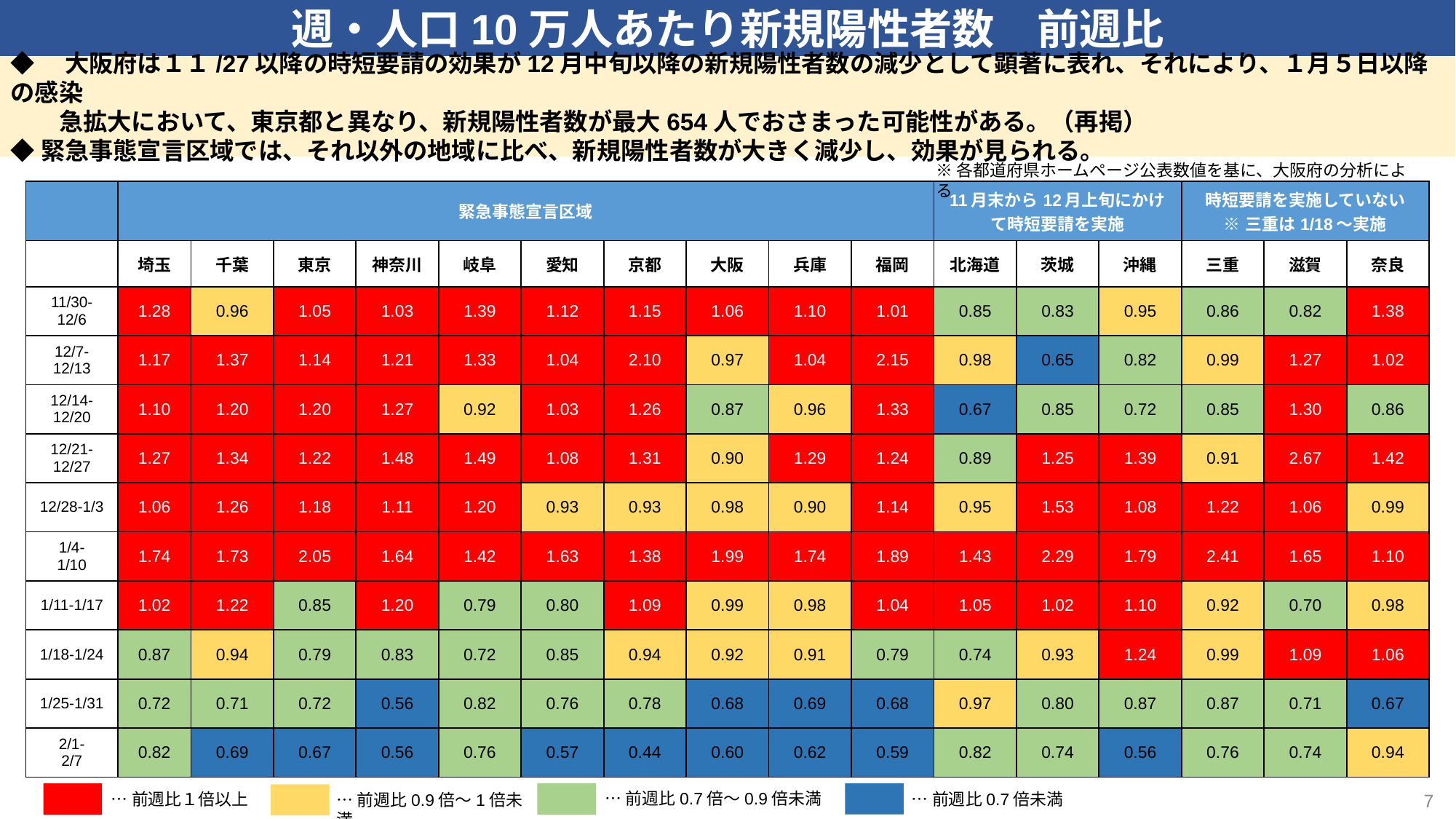

週・人口10万人あたり新規陽性者数　前週比
◆　大阪府は１１/27以降の時短要請の効果が12月中旬以降の新規陽性者数の減少として顕著に表れ、それにより、１月５日以降の感染
　　急拡大において、東京都と異なり、新規陽性者数が最大654人でおさまった可能性がある。（再掲）
◆緊急事態宣言区域では、それ以外の地域に比べ、新規陽性者数が大きく減少し、効果が見られる。
※各都道府県ホームページ公表数値を基に、大阪府の分析による
|  | 緊急事態宣言区域 |  |  |  |  |  |  |  |  |  | 11月末から12月上旬にかけて時短要請を実施 |  |  | 時短要請を実施していない ※三重は1/18～実施 |  |  |
| --- | --- | --- | --- | --- | --- | --- | --- | --- | --- | --- | --- | --- | --- | --- | --- | --- |
|  | 埼玉 | 千葉 | 東京 | 神奈川 | 岐阜 | 愛知 | 京都 | 大阪 | 兵庫 | 福岡 | 北海道 | 茨城 | 沖縄 | 三重 | 滋賀 | 奈良 |
| 11/30-12/6 | 1.28 | 0.96 | 1.05 | 1.03 | 1.39 | 1.12 | 1.15 | 1.06 | 1.10 | 1.01 | 0.85 | 0.83 | 0.95 | 0.86 | 0.82 | 1.38 |
| 12/7-12/13 | 1.17 | 1.37 | 1.14 | 1.21 | 1.33 | 1.04 | 2.10 | 0.97 | 1.04 | 2.15 | 0.98 | 0.65 | 0.82 | 0.99 | 1.27 | 1.02 |
| 12/14-12/20 | 1.10 | 1.20 | 1.20 | 1.27 | 0.92 | 1.03 | 1.26 | 0.87 | 0.96 | 1.33 | 0.67 | 0.85 | 0.72 | 0.85 | 1.30 | 0.86 |
| 12/21-12/27 | 1.27 | 1.34 | 1.22 | 1.48 | 1.49 | 1.08 | 1.31 | 0.90 | 1.29 | 1.24 | 0.89 | 1.25 | 1.39 | 0.91 | 2.67 | 1.42 |
| 12/28-1/3 | 1.06 | 1.26 | 1.18 | 1.11 | 1.20 | 0.93 | 0.93 | 0.98 | 0.90 | 1.14 | 0.95 | 1.53 | 1.08 | 1.22 | 1.06 | 0.99 |
| 1/4- 1/10 | 1.74 | 1.73 | 2.05 | 1.64 | 1.42 | 1.63 | 1.38 | 1.99 | 1.74 | 1.89 | 1.43 | 2.29 | 1.79 | 2.41 | 1.65 | 1.10 |
| 1/11-1/17 | 1.02 | 1.22 | 0.85 | 1.20 | 0.79 | 0.80 | 1.09 | 0.99 | 0.98 | 1.04 | 1.05 | 1.02 | 1.10 | 0.92 | 0.70 | 0.98 |
| 1/18-1/24 | 0.87 | 0.94 | 0.79 | 0.83 | 0.72 | 0.85 | 0.94 | 0.92 | 0.91 | 0.79 | 0.74 | 0.93 | 1.24 | 0.99 | 1.09 | 1.06 |
| 1/25-1/31 | 0.72 | 0.71 | 0.72 | 0.56 | 0.82 | 0.76 | 0.78 | 0.68 | 0.69 | 0.68 | 0.97 | 0.80 | 0.87 | 0.87 | 0.71 | 0.67 |
| 2/1- 2/7 | 0.82 | 0.69 | 0.67 | 0.56 | 0.76 | 0.57 | 0.44 | 0.60 | 0.62 | 0.59 | 0.82 | 0.74 | 0.56 | 0.76 | 0.74 | 0.94 |
7
…前週比0.7倍～0.9倍未満

…前週比１倍以上
…前週比0.7倍未満
…前週比0.9倍～1倍未満